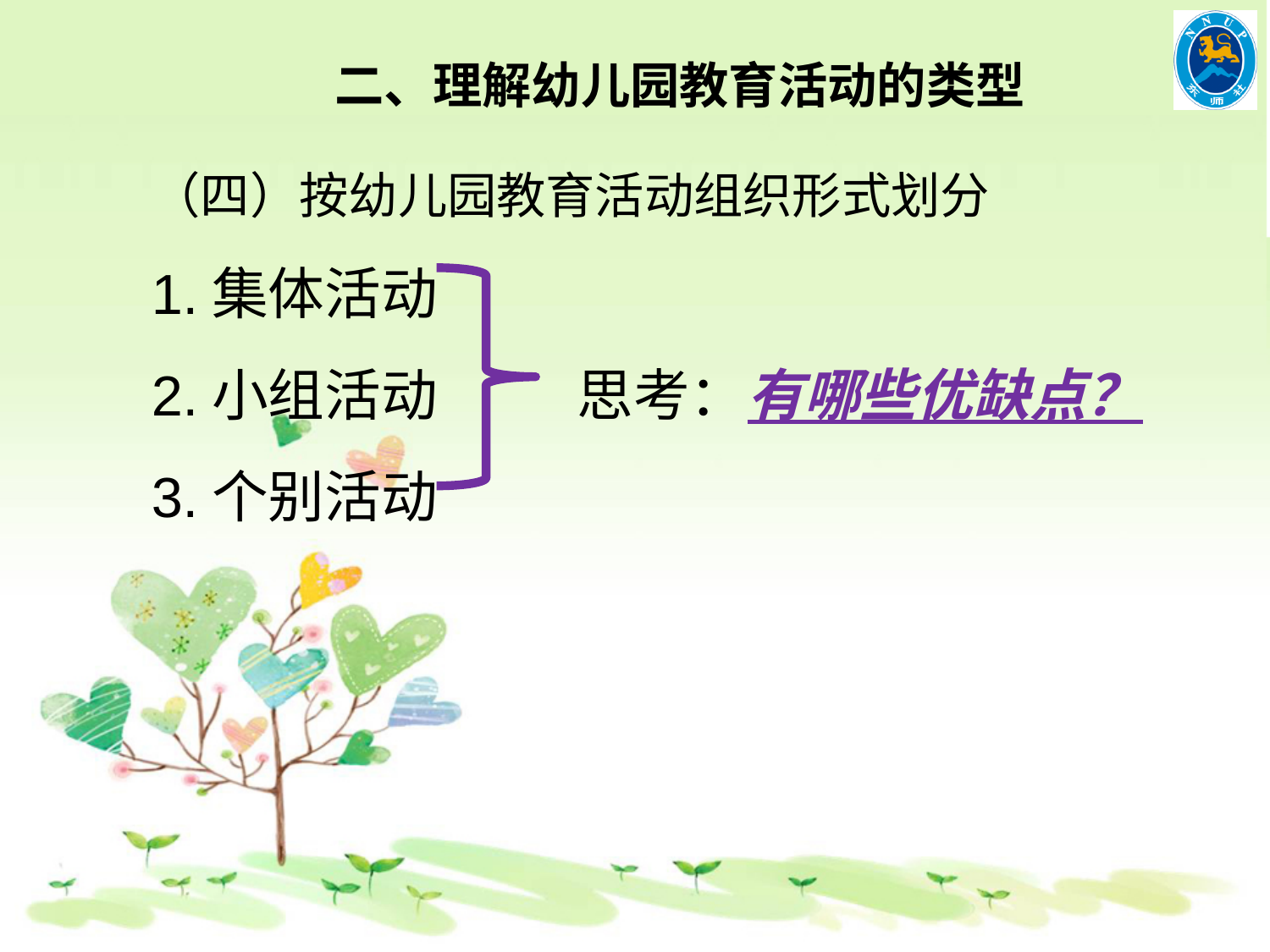

二、理解幼儿园教育活动的类型
（四）按幼儿园教育活动组织形式划分
1.集体活动
2.小组活动           思考：有哪些优缺点？
3.个别活动